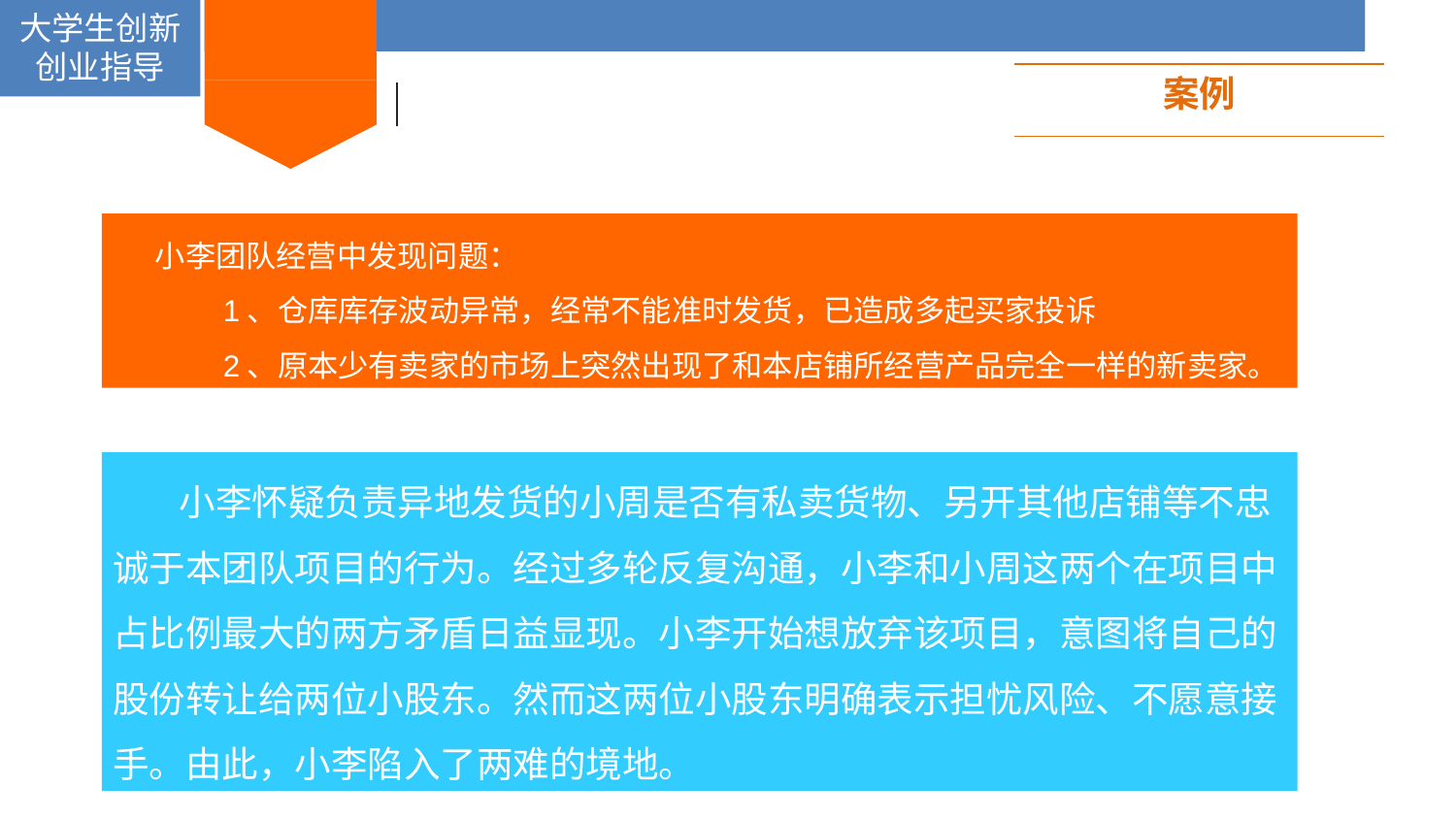

大学生创新创业指导
案例
小李团队经营中发现问题：
        1、仓库库存波动异常，经常不能准时发货，已造成多起买家投诉
        2、原本少有卖家的市场上突然出现了和本店铺所经营产品完全一样的新卖家。
       小李怀疑负责异地发货的小周是否有私卖货物、另开其他店铺等不忠诚于本团队项目的行为。经过多轮反复沟通，小李和小周这两个在项目中占比例最大的两方矛盾日益显现。小李开始想放弃该项目，意图将自己的股份转让给两位小股东。然而这两位小股东明确表示担忧风险、不愿意接手。由此，小李陷入了两难的境地。